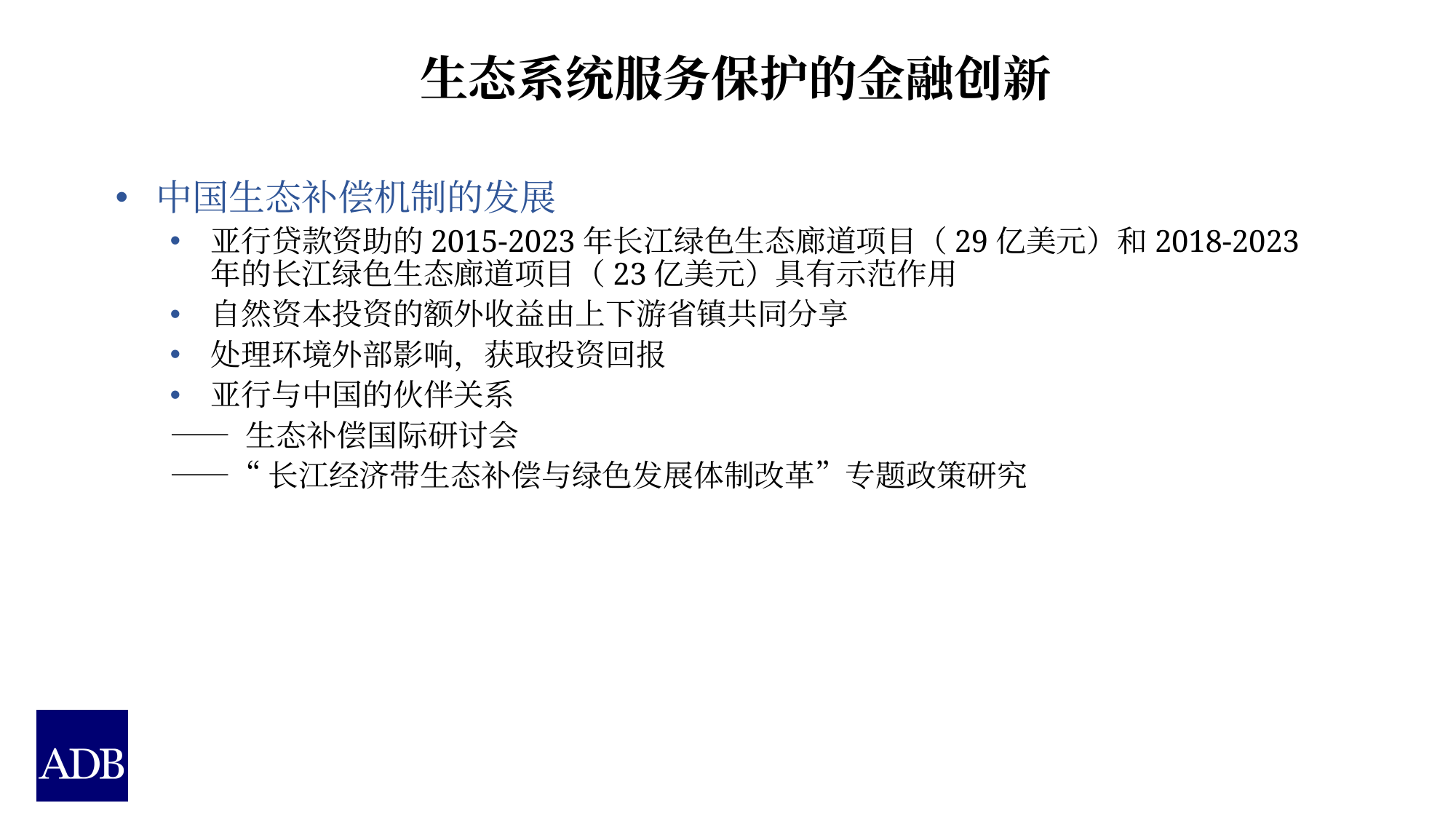

# 生态系统服务保护的金融创新
中国生态补偿机制的发展
亚行贷款资助的2015-2023年长江绿色生态廊道项目（29亿美元）和2018-2023年的长江绿色生态廊道项目（23亿美元）具有示范作用
自然资本投资的额外收益由上下游省镇共同分享
处理环境外部影响，获取投资回报
亚行与中国的伙伴关系
—— 生态补偿国际研讨会
——“长江经济带生态补偿与绿色发展体制改革”专题政策研究